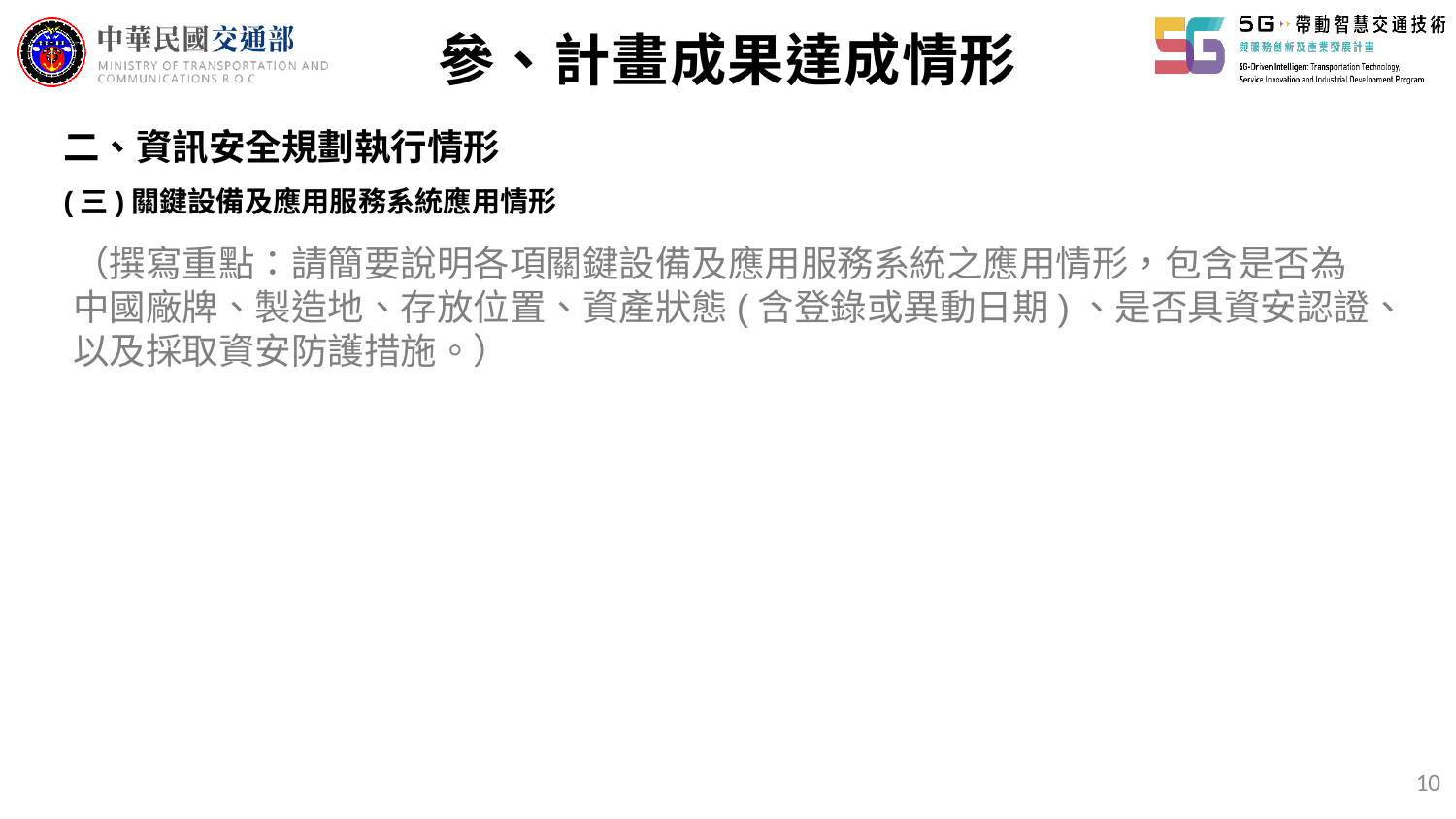

參、計畫成果達成情形
二、資訊安全規劃執行情形
# (三)關鍵設備及應用服務系統應用情形
（撰寫重點：請簡要說明各項關鍵設備及應用服務系統之應用情形，包含是否為中國廠牌、製造地、存放位置、資產狀態(含登錄或異動日期)、是否具資安認證、以及採取資安防護措施。）
10